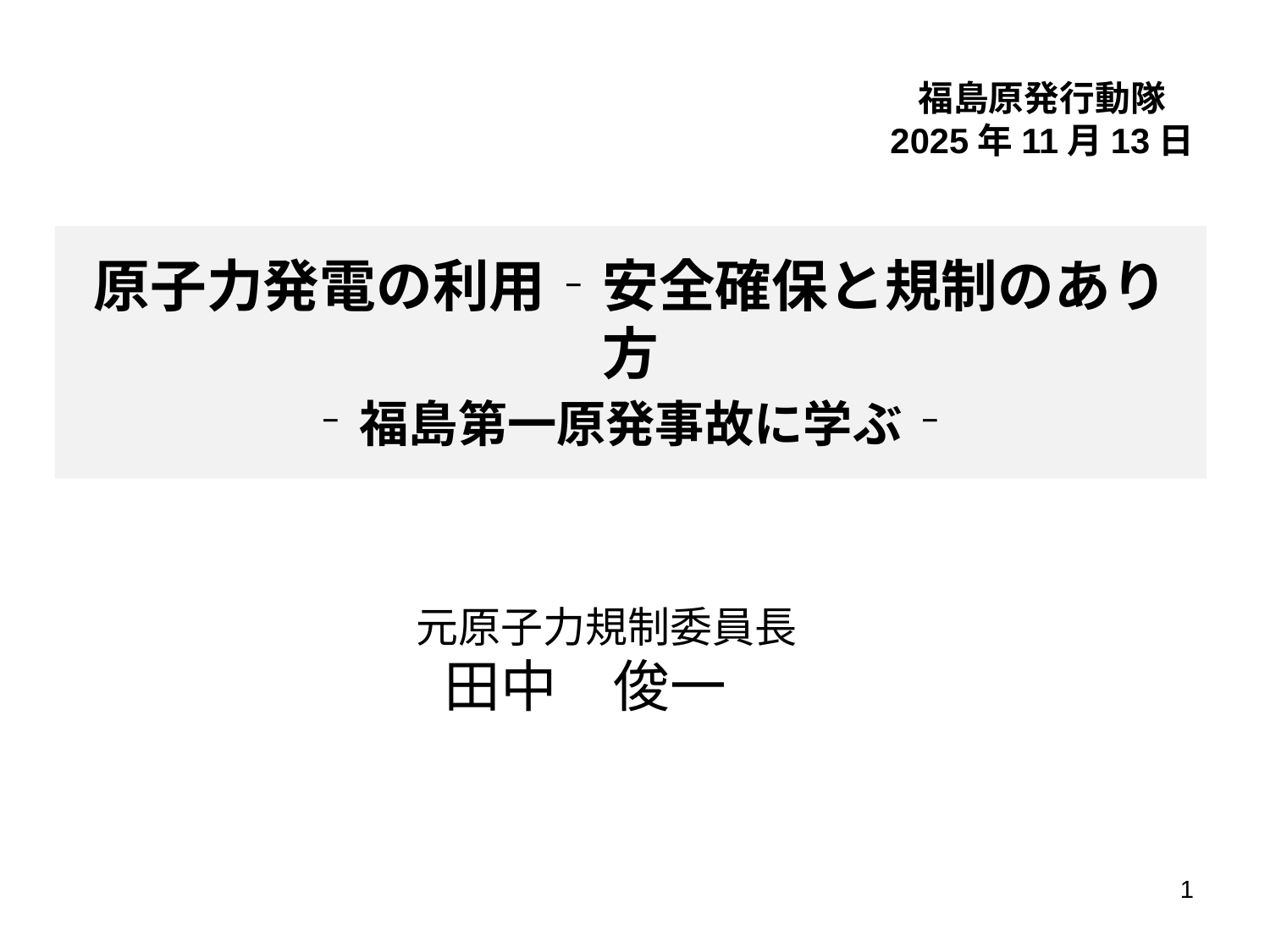

福島原発行動隊
2025年11月13日
# 原子力発電の利用‐安全確保と規制のあり方 ‐福島第一原発事故に学ぶ‐
　元原子力規制委員長
田中　俊一
1